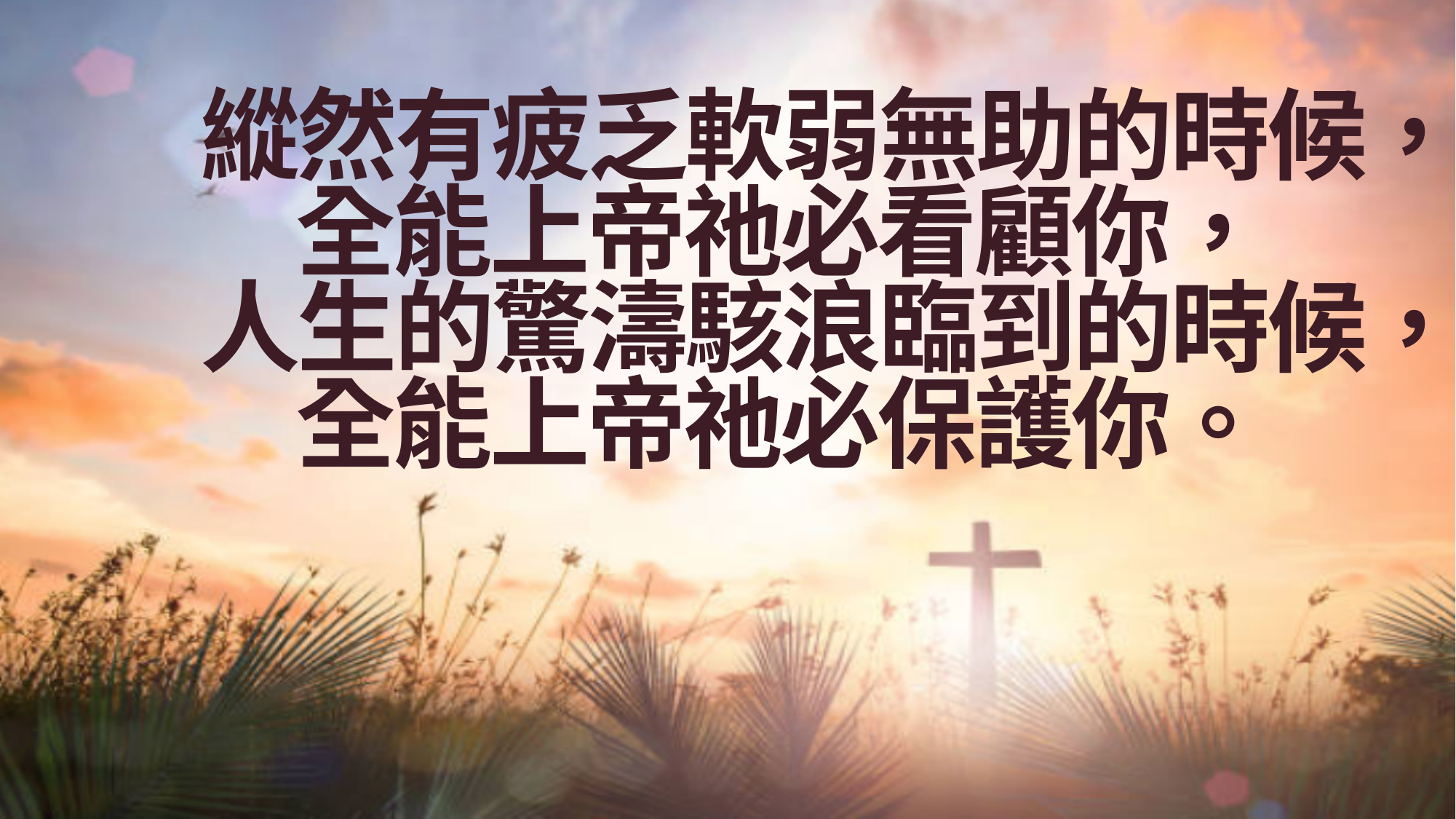

# 縱然有疲乏軟弱無助的時候，全能上帝祂必看顧你， 人生的驚濤駭浪臨到的時候，全能上帝祂必保護你。